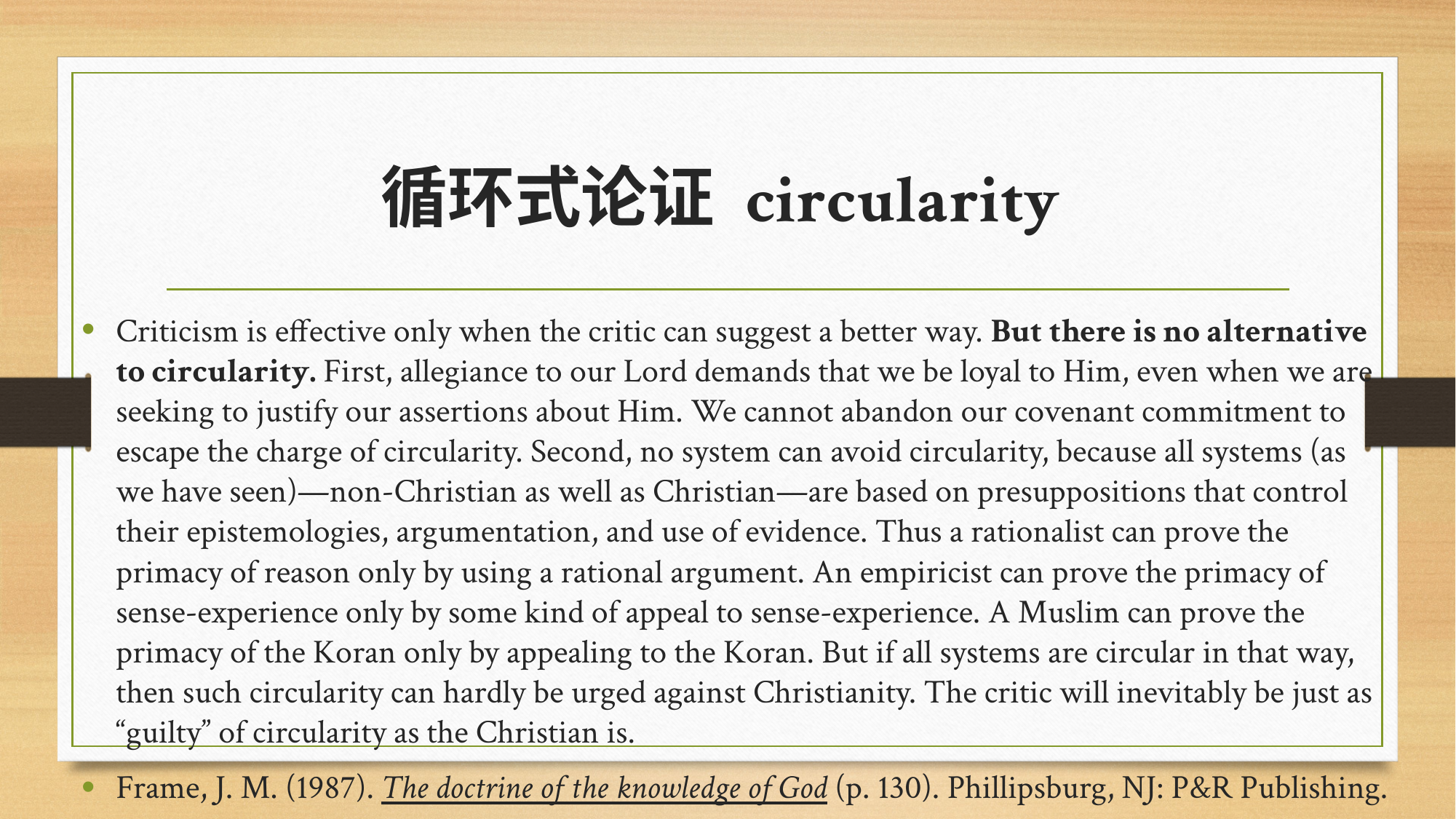

# 循环式论证 circularity
Criticism is effective only when the critic can suggest a better way. But there is no alternative to circularity. First, allegiance to our Lord demands that we be loyal to Him, even when we are seeking to justify our assertions about Him. We cannot abandon our covenant commitment to escape the charge of circularity. Second, no system can avoid circularity, because all systems (as we have seen)—non-Christian as well as Christian—are based on presuppositions that control their epistemologies, argumentation, and use of evidence. Thus a rationalist can prove the primacy of reason only by using a rational argument. An empiricist can prove the primacy of sense-experience only by some kind of appeal to sense-experience. A Muslim can prove the primacy of the Koran only by appealing to the Koran. But if all systems are circular in that way, then such circularity can hardly be urged against Christianity. The critic will inevitably be just as “guilty” of circularity as the Christian is.
Frame, J. M. (1987). The doctrine of the knowledge of God (p. 130). Phillipsburg, NJ: P&R Publishing.